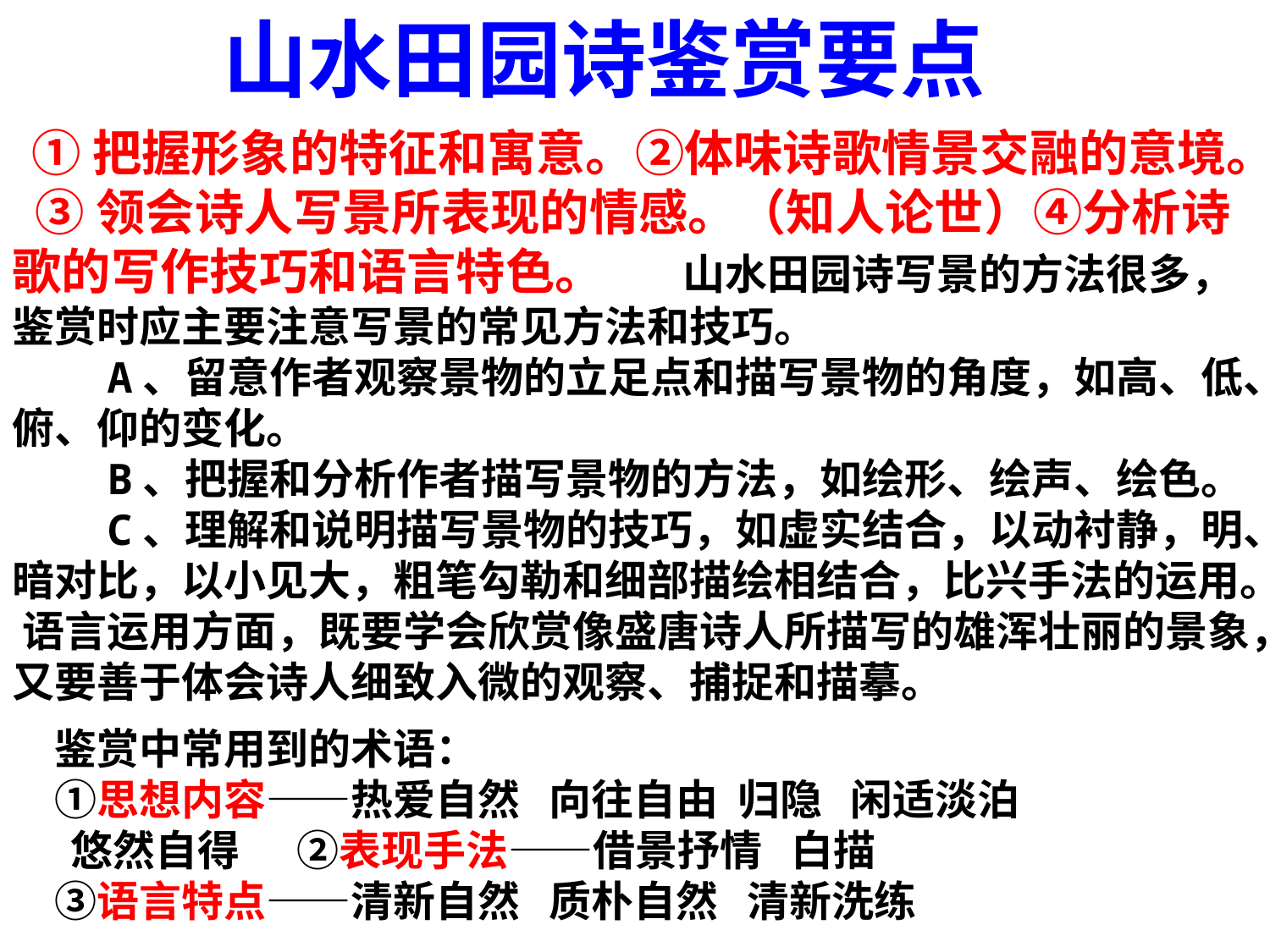

山水田园诗鉴赏要点

  ①把握形象的特征和寓意。②体味诗歌情景交融的意境。
  ③领会诗人写景所表现的情感。（知人论世）④分析诗歌的写作技巧和语言特色。       山水田园诗写景的方法很多，鉴赏时应主要注意写景的常见方法和技巧。
　　A、留意作者观察景物的立足点和描写景物的角度，如高、低、俯、仰的变化。
　　B、把握和分析作者描写景物的方法，如绘形、绘声、绘色。
　　C、理解和说明描写景物的技巧，如虚实结合，以动衬静，明、暗对比，以小见大，粗笔勾勒和细部描绘相结合，比兴手法的运用。 语言运用方面，既要学会欣赏像盛唐诗人所描写的雄浑壮丽的景象，又要善于体会诗人细致入微的观察、捕捉和描摹。
　鉴赏中常用到的术语： 
　①思想内容——热爱自然   向往自由  归隐   闲适淡泊
     悠然自得      ②表现手法——借景抒情   白描 
　③语言特点——清新自然   质朴自然   清新洗练